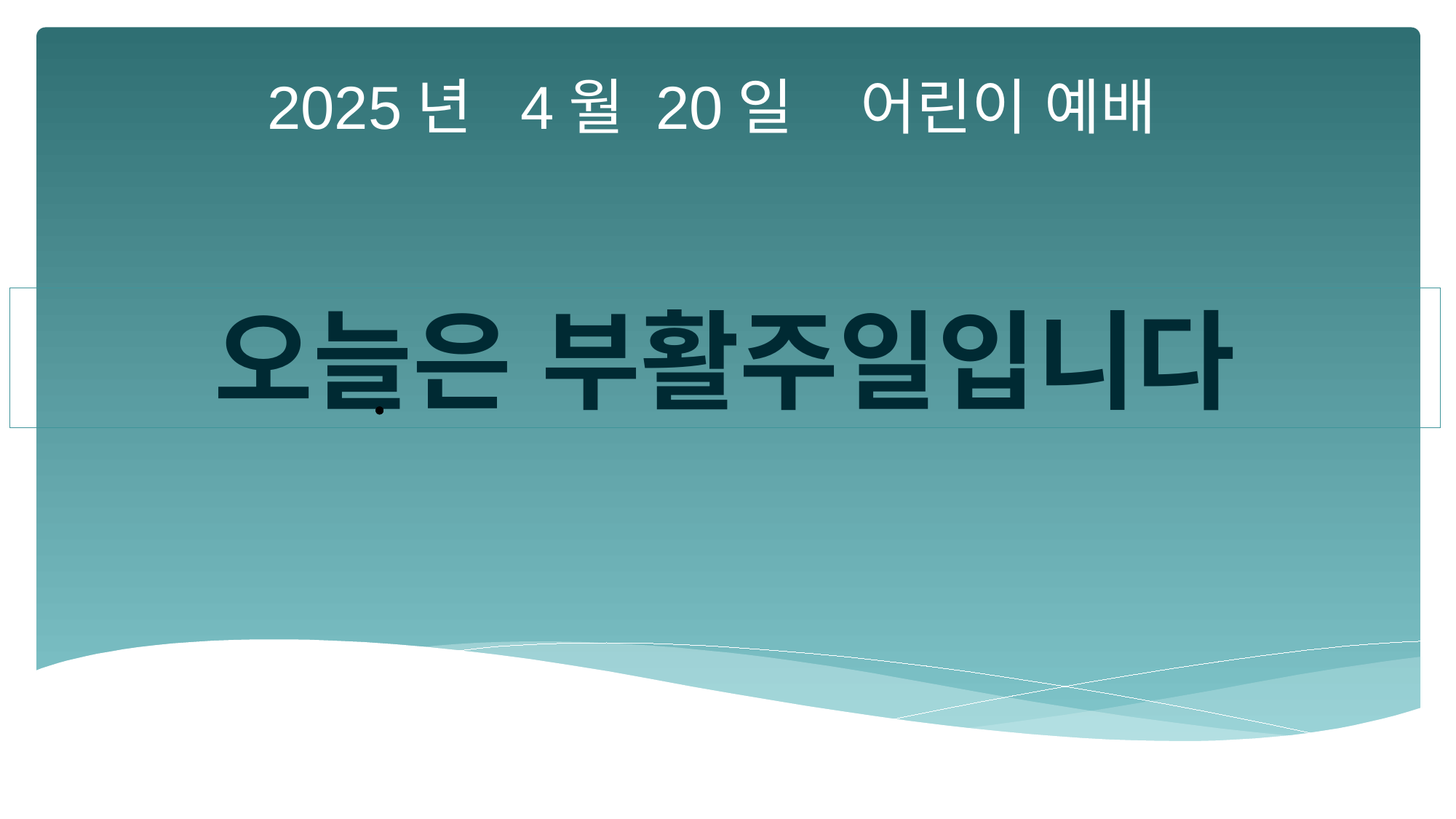

2025년  4월 20일    어린이 예배
오늘은 부활주일입니다
•
•
•